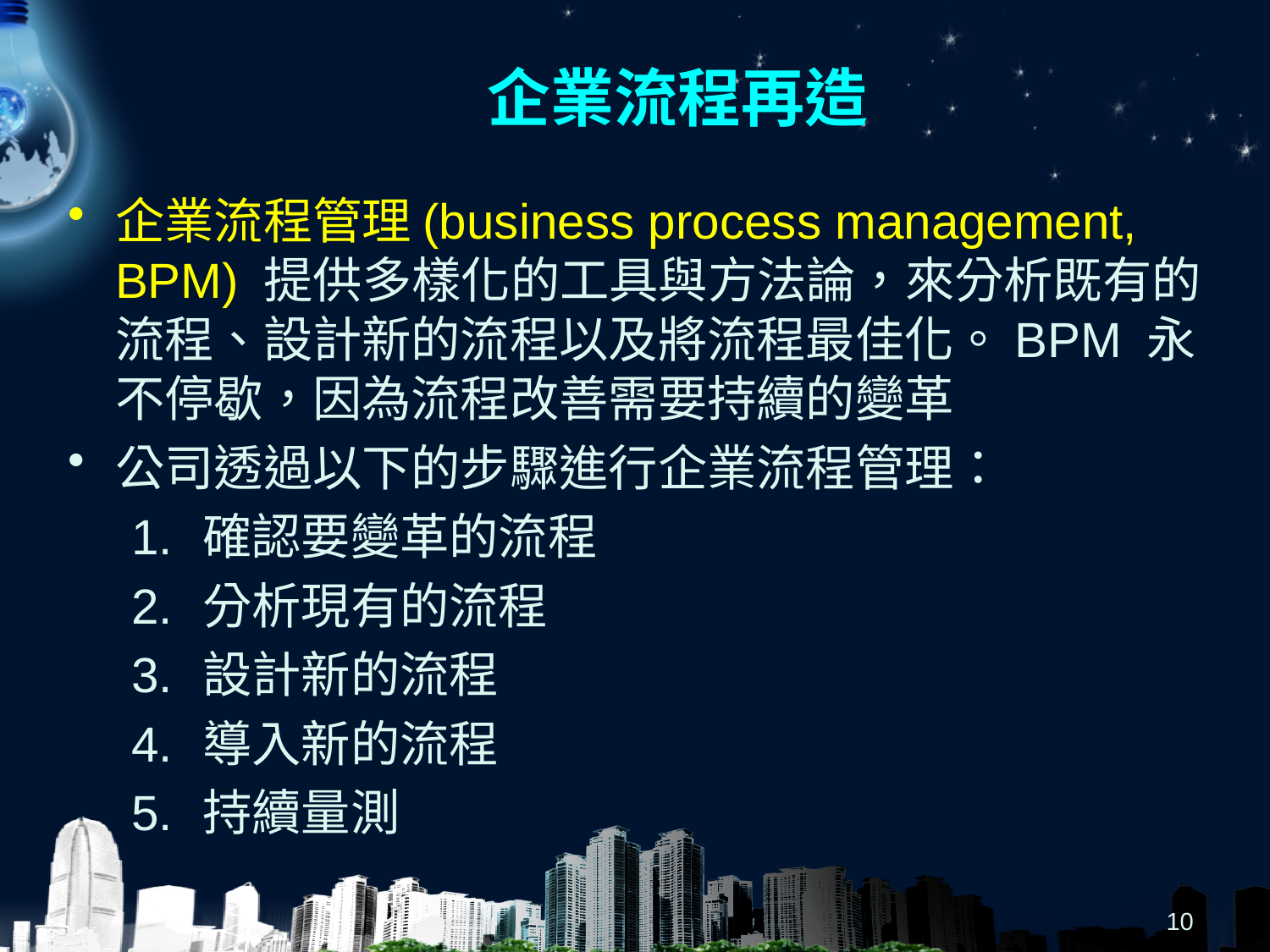

# 企業流程再造
企業流程管理(business process management, BPM) 提供多樣化的工具與方法論，來分析既有的流程、設計新的流程以及將流程最佳化。BPM 永不停歇，因為流程改善需要持續的變革
公司透過以下的步驟進行企業流程管理：
確認要變革的流程
分析現有的流程
設計新的流程
導入新的流程
持續量測

10